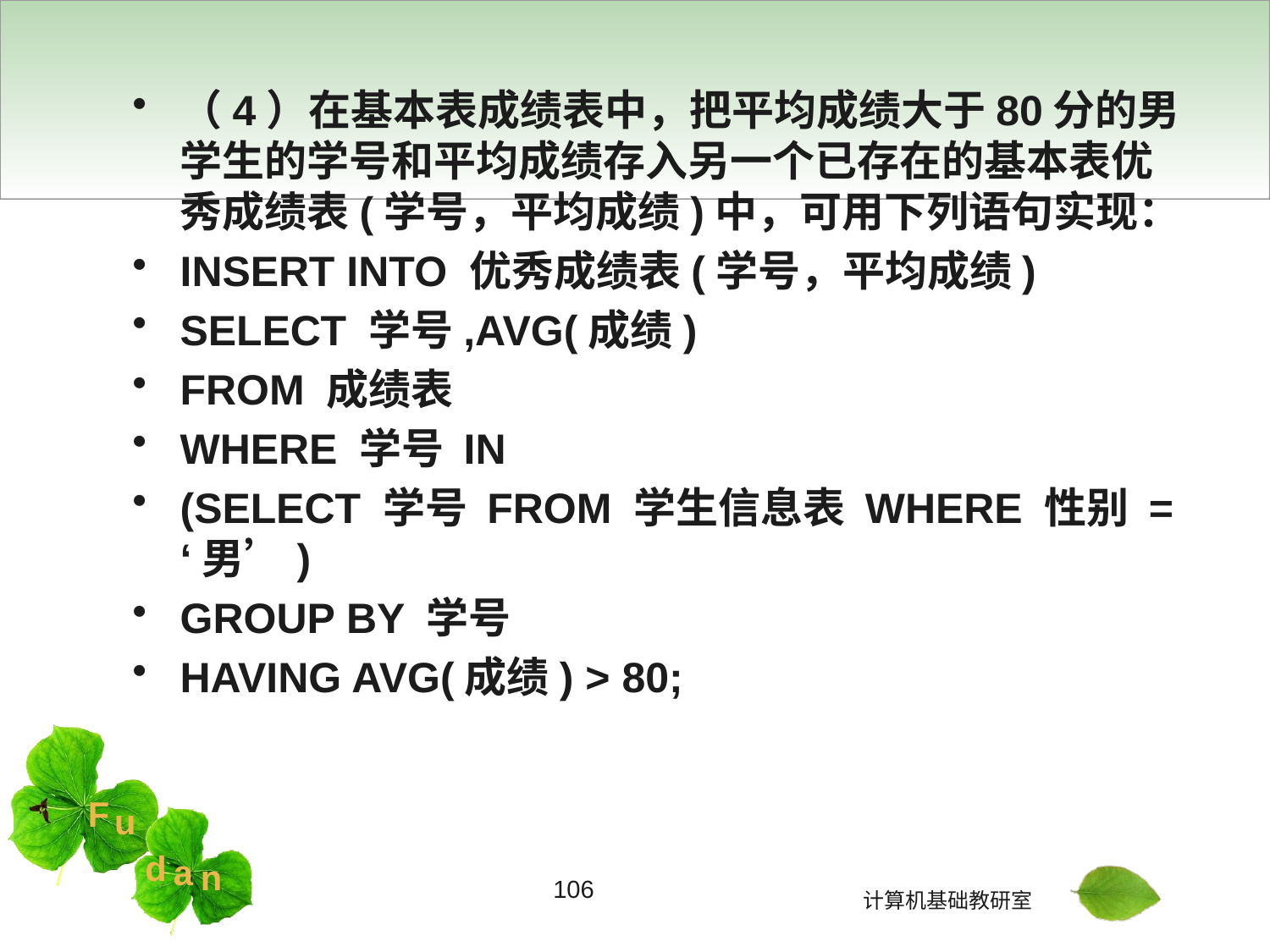

#
（4）在基本表成绩表中，把平均成绩大于80分的男学生的学号和平均成绩存入另一个已存在的基本表优秀成绩表(学号，平均成绩)中，可用下列语句实现：
INSERT INTO 优秀成绩表(学号，平均成绩)
SELECT 学号,AVG(成绩)
FROM 成绩表
WHERE 学号 IN
(SELECT 学号 FROM 学生信息表 WHERE 性别 = ‘男’)
GROUP BY 学号
HAVING AVG(成绩) > 80;

106